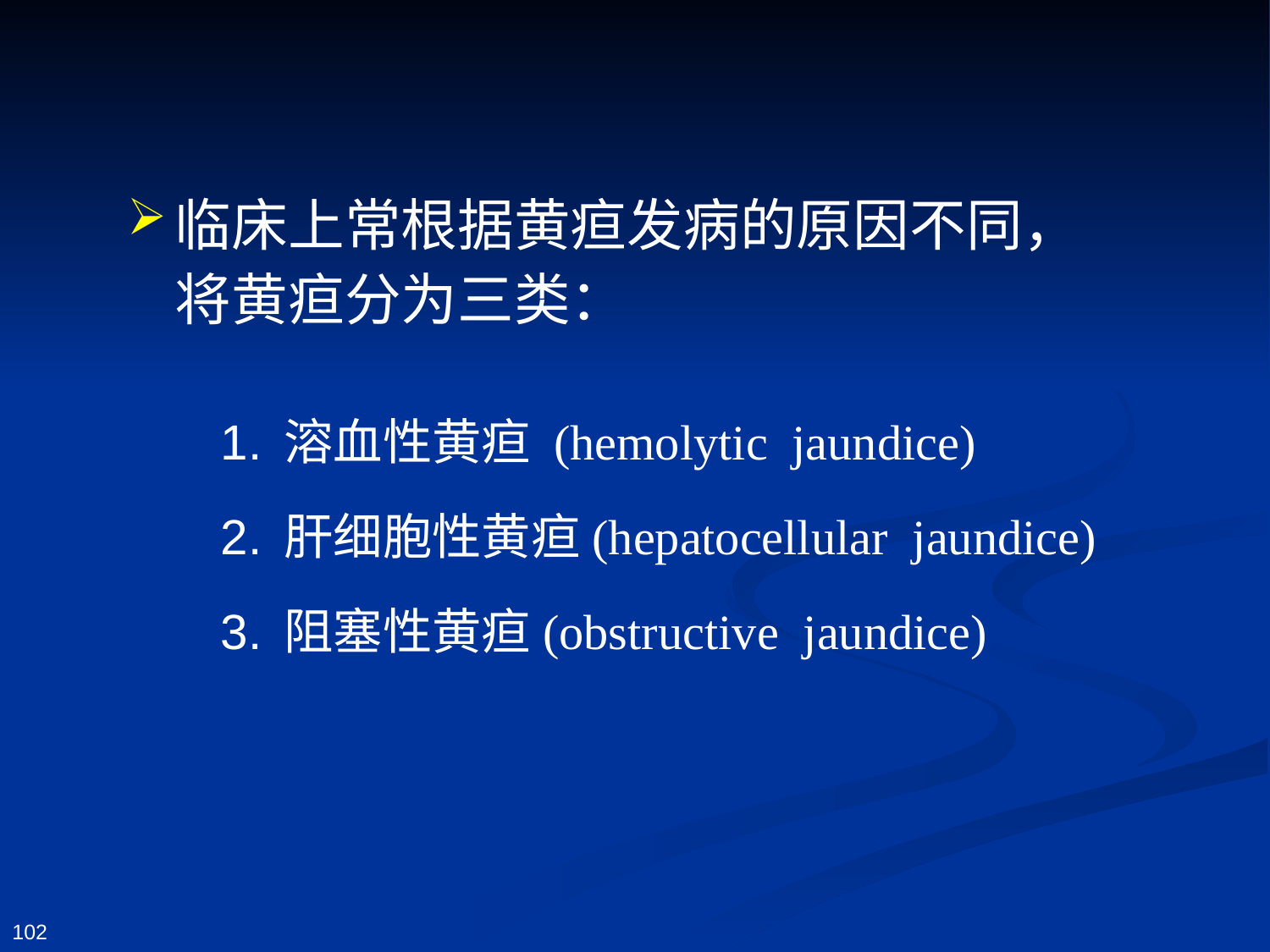

临床上常根据黄疸发病的原因不同，将黄疸分为三类：
溶血性黄疸 (hemolytic  jaundice)
肝细胞性黄疸(hepatocellular  jaundice)
阻塞性黄疸(obstructive  jaundice)
102